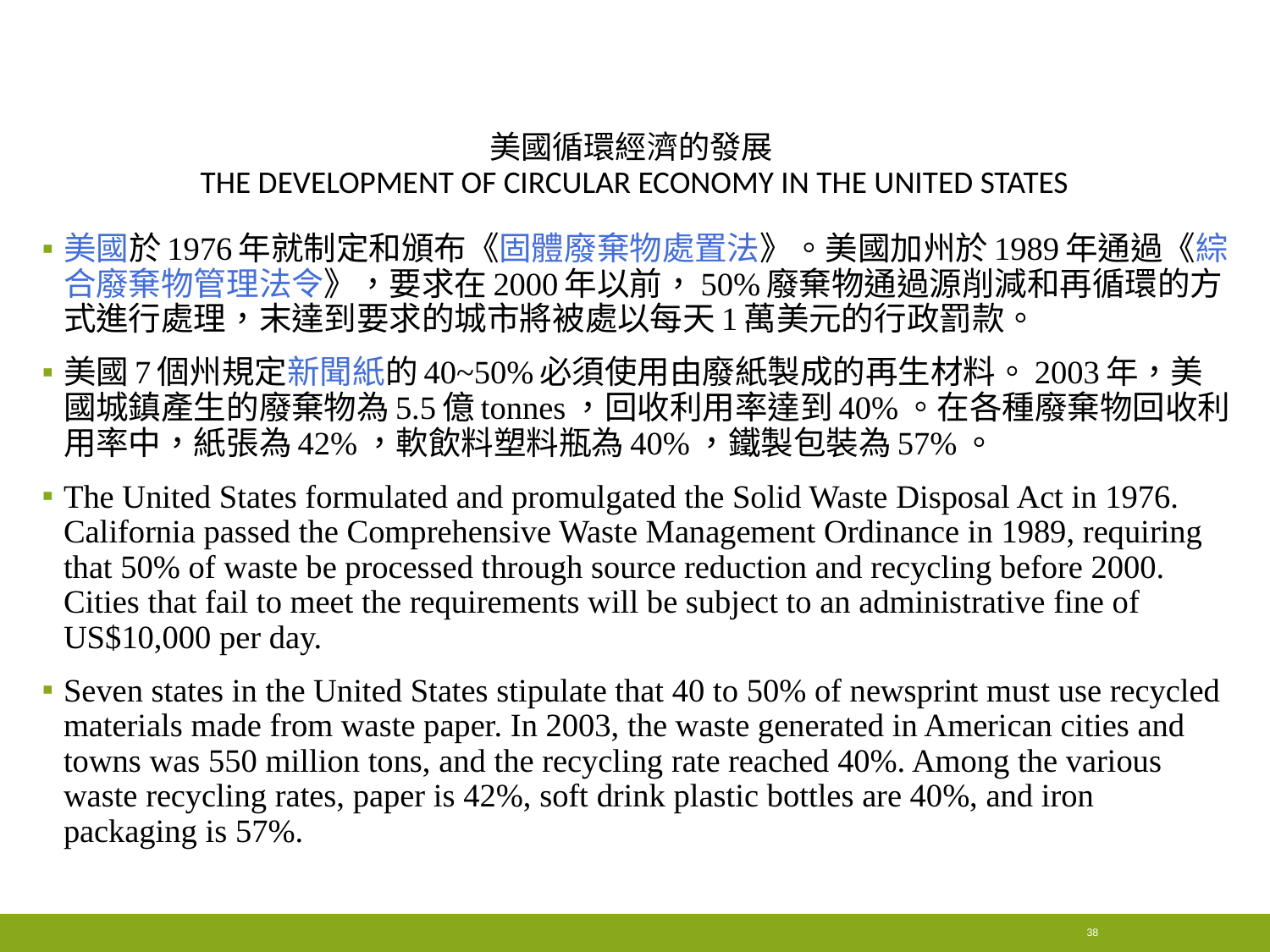

# 美國循環經濟的發展 The development of circular economy in the United States
美國於1976年就制定和頒布《固體廢棄物處置法》。美國加州於1989年通過《綜合廢棄物管理法令》，要求在2000年以前，50%廢棄物通過源削減和再循環的方式進行處理，末達到要求的城市將被處以每天1萬美元的行政罰款。
美國7個州規定新聞紙的40~50%必須使用由廢紙製成的再生材料。2003年，美國城鎮產生的廢棄物為5.5億tonnes，回收利用率達到40%。在各種廢棄物回收利用率中，紙張為42%，軟飲料塑料瓶為40%，鐵製包裝為57%。
The United States formulated and promulgated the Solid Waste Disposal Act in 1976. California passed the Comprehensive Waste Management Ordinance in 1989, requiring that 50% of waste be processed through source reduction and recycling before 2000. Cities that fail to meet the requirements will be subject to an administrative fine of US$10,000 per day.
Seven states in the United States stipulate that 40 to 50% of newsprint must use recycled materials made from waste paper. In 2003, the waste generated in American cities and towns was 550 million tons, and the recycling rate reached 40%. Among the various waste recycling rates, paper is 42%, soft drink plastic bottles are 40%, and iron packaging is 57%.
38